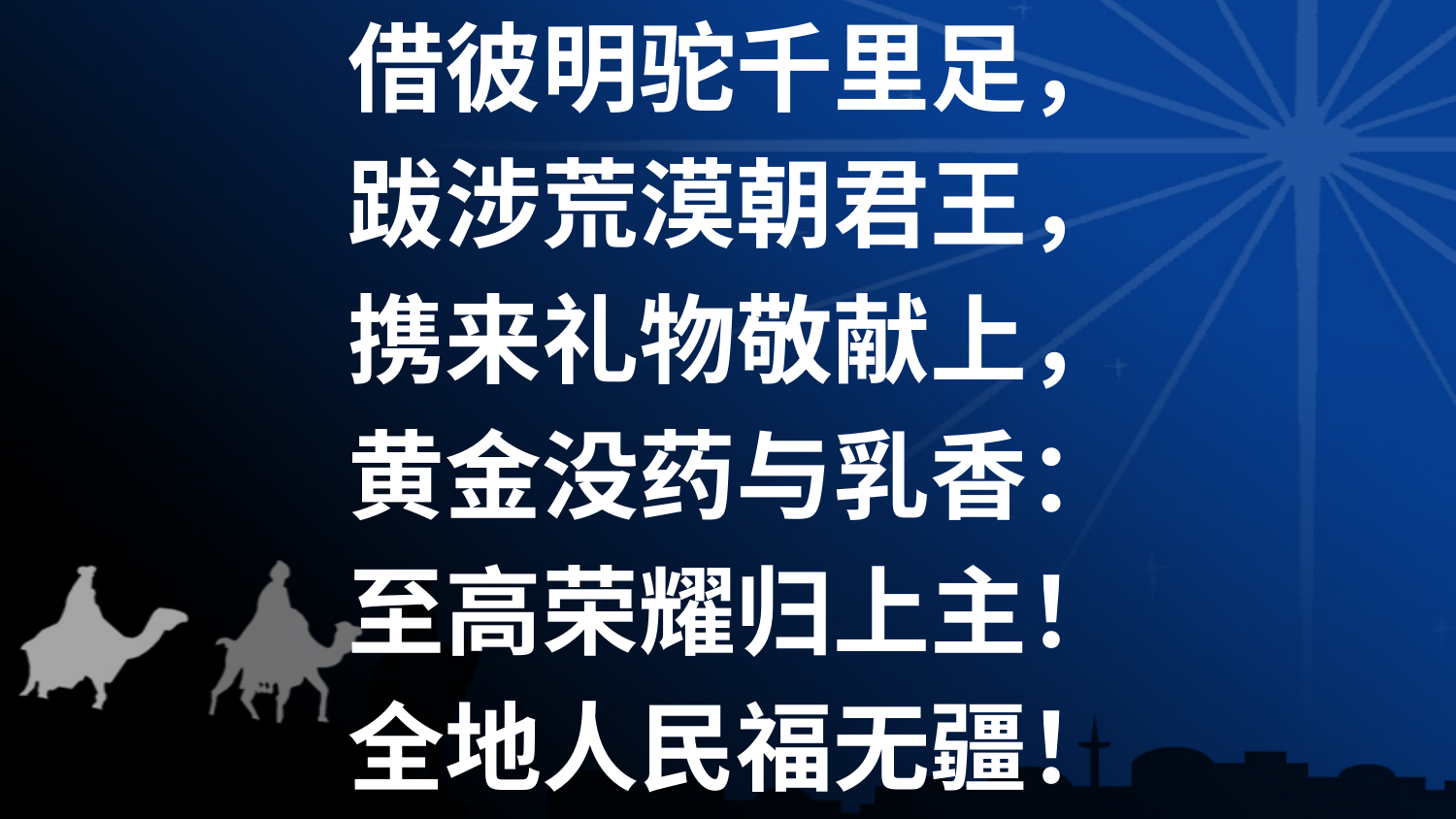

借彼明驼千里足，
跋涉荒漠朝君王，
携来礼物敬献上，
黄金没药与乳香：
至高荣耀归上主！
全地人民福无疆！